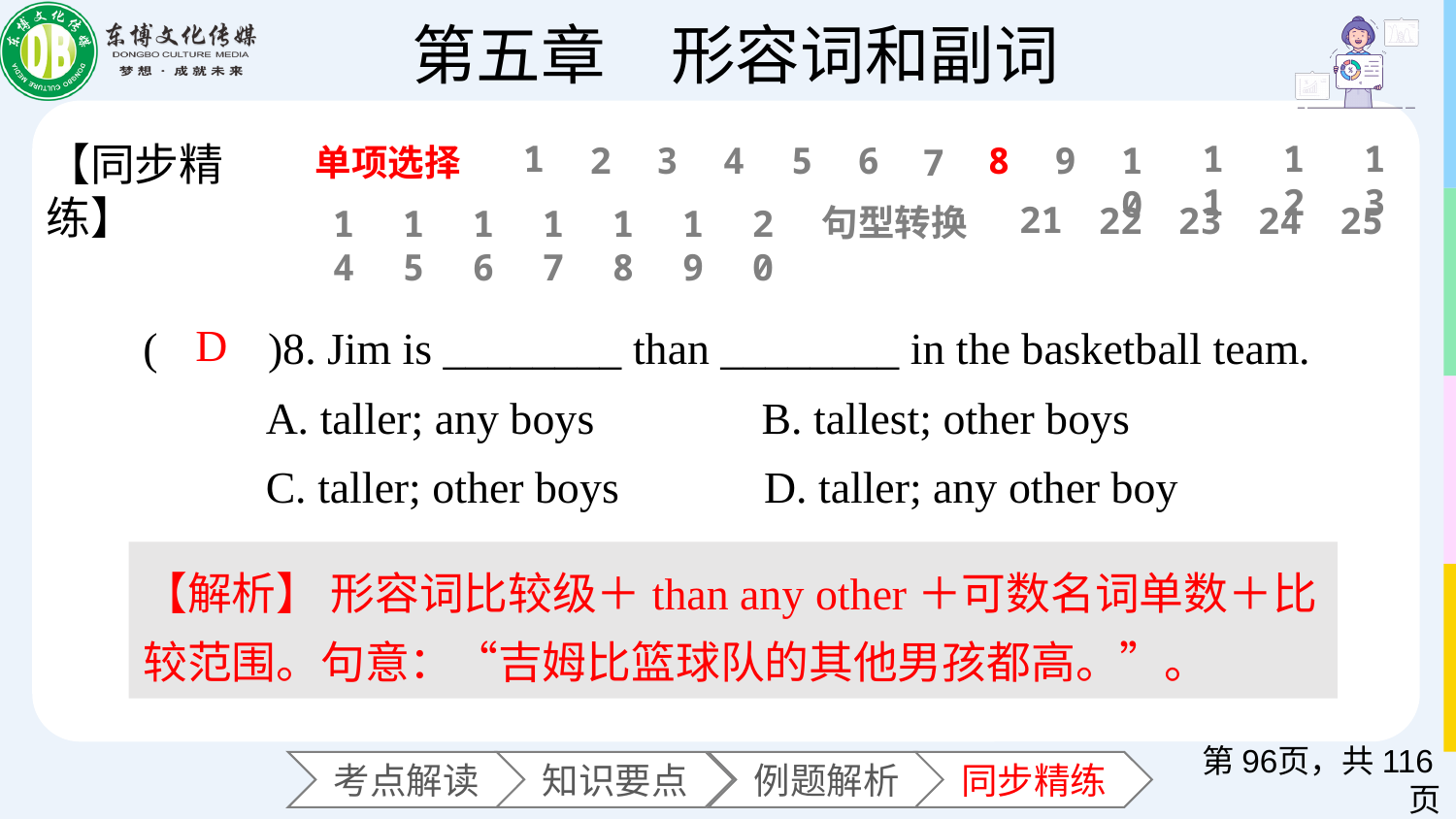

11
12
13
1
【同步精练】
6
2
3
4
5
8
9
10
7
单项选择
21
22
23
24
25
句型转换
14
15
16
17
18
19
20
(　　)8. Jim is ________ than ________ in the basketball team.
           A. taller; any boys               B. tallest; other boys
           C. taller; other boys             D. taller; any other boy
D
【解析】 形容词比较级＋than any other＋可数名词单数＋比较范围。句意：“吉姆比篮球队的其他男孩都高。”。
第96页，共116页